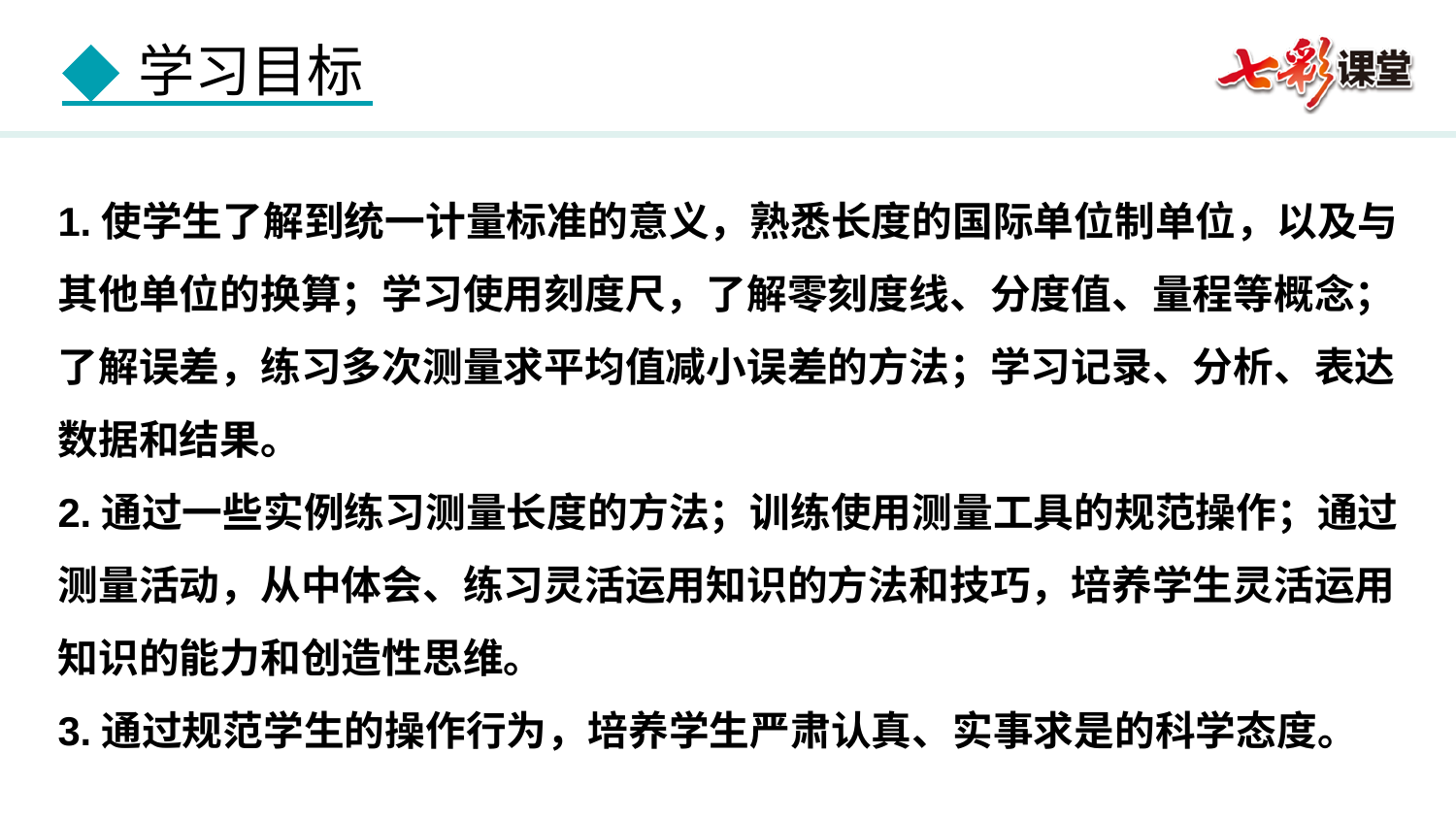

1.使学生了解到统一计量标准的意义，熟悉长度的国际单位制单位，以及与其他单位的换算；学习使用刻度尺，了解零刻度线、分度值、量程等概念；了解误差，练习多次测量求平均值减小误差的方法；学习记录、分析、表达数据和结果。
2.通过一些实例练习测量长度的方法；训练使用测量工具的规范操作；通过测量活动，从中体会、练习灵活运用知识的方法和技巧，培养学生灵活运用知识的能力和创造性思维。
3.通过规范学生的操作行为，培养学生严肃认真、实事求是的科学态度。